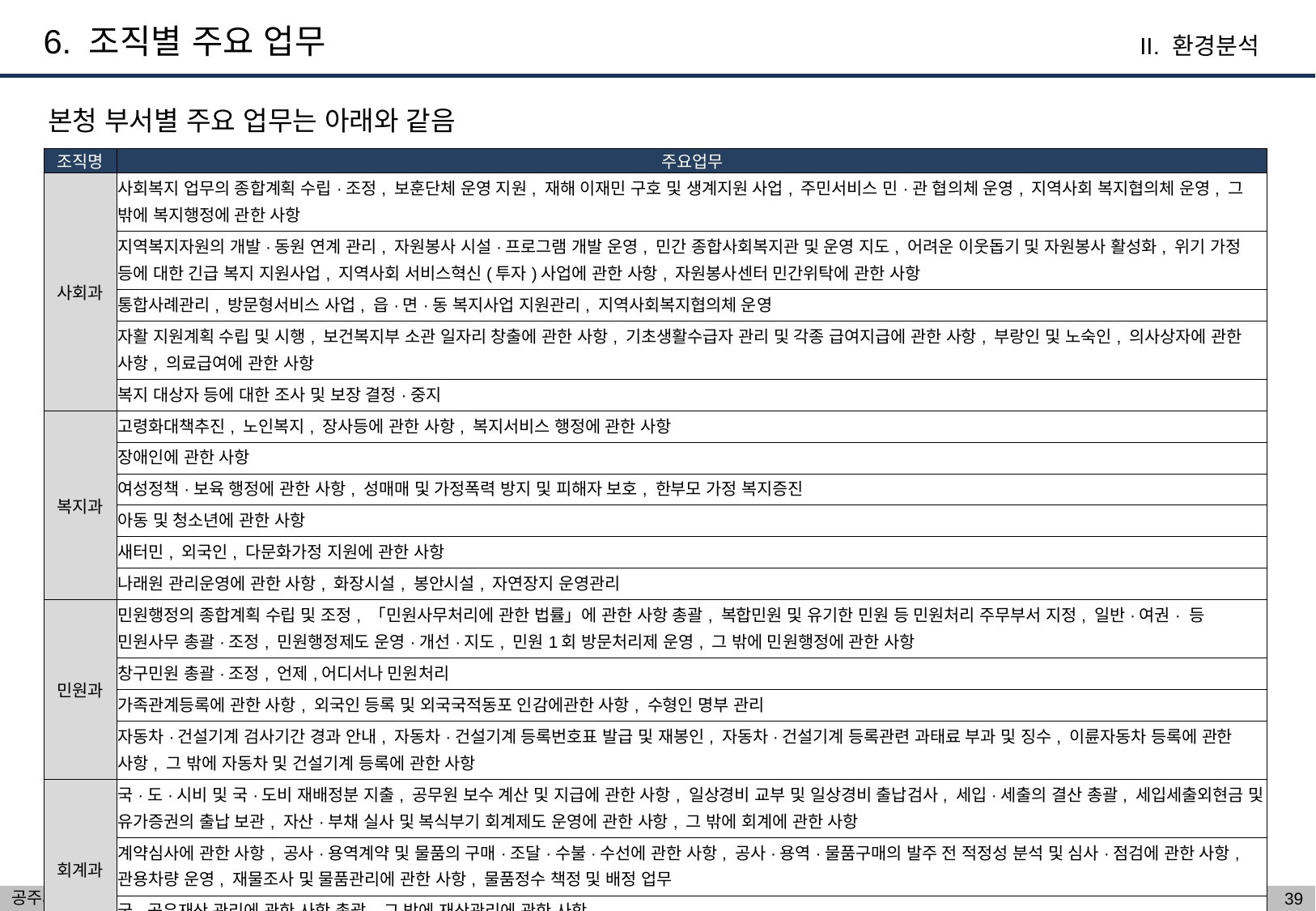

6. 조직별 주요 업무
II. 환경분석
본청 부서별 주요 업무는 아래와 같음
| 조직명 | 주요업무 |
| --- | --- |
| 사회과 | 사회복지 업무의 종합계획 수립·조정, 보훈단체 운영 지원, 재해 이재민 구호 및 생계지원 사업, 주민서비스 민·관 협의체 운영, 지역사회 복지협의체 운영, 그 밖에 복지행정에 관한 사항 |
|  | 지역복지자원의 개발·동원 연계 관리, 자원봉사 시설·프로그램 개발 운영, 민간 종합사회복지관 및 운영 지도, 어려운 이웃돕기 및 자원봉사 활성화, 위기 가정 등에 대한 긴급 복지 지원사업, 지역사회 서비스혁신(투자)사업에 관한 사항, 자원봉사센터 민간위탁에 관한 사항 |
|  | 통합사례관리, 방문형서비스 사업, 읍·면·동 복지사업 지원관리, 지역사회복지협의체 운영 |
|  | 자활 지원계획 수립 및 시행, 보건복지부 소관 일자리 창출에 관한 사항, 기초생활수급자 관리 및 각종 급여지급에 관한 사항, 부랑인 및 노숙인, 의사상자에 관한 사항, 의료급여에 관한 사항 |
|  | 복지 대상자 등에 대한 조사 및 보장 결정·중지 |
| 복지과 | 고령화대책추진, 노인복지, 장사등에 관한 사항, 복지서비스 행정에 관한 사항 |
|  | 장애인에 관한 사항 |
|  | 여성정책·보육 행정에 관한 사항, 성매매 및 가정폭력 방지 및 피해자 보호, 한부모 가정 복지증진 |
|  | 아동 및 청소년에 관한 사항 |
|  | 새터민, 외국인, 다문화가정 지원에 관한 사항 |
|  | 나래원 관리운영에 관한 사항, 화장시설, 봉안시설, 자연장지 운영관리 |
| 민원과 | 민원행정의 종합계획 수립 및 조정, 「민원사무처리에 관한 법률」에 관한 사항 총괄, 복합민원 및 유기한 민원 등 민원처리 주무부서 지정, 일반·여권· 등 민원사무 총괄·조정, 민원행정제도 운영·개선·지도, 민원1회 방문처리제 운영, 그 밖에 민원행정에 관한 사항 |
|  | 창구민원 총괄·조정, 언제,어디서나 민원처리 |
|  | 가족관계등록에 관한 사항, 외국인 등록 및 외국국적동포 인감에관한 사항, 수형인 명부 관리 |
|  | 자동차·건설기계 검사기간 경과 안내, 자동차·건설기계 등록번호표 발급 및 재봉인, 자동차·건설기계 등록관련 과태료 부과 및 징수, 이륜자동차 등록에 관한 사항, 그 밖에 자동차 및 건설기계 등록에 관한 사항 |
| 회계과 | 국·도·시비 및 국·도비 재배정분 지출, 공무원 보수 계산 및 지급에 관한 사항, 일상경비 교부 및 일상경비 출납검사, 세입·세출의 결산 총괄, 세입세출외현금 및 유가증권의 출납 보관, 자산·부채 실사 및 복식부기 회계제도 운영에 관한 사항, 그 밖에 회계에 관한 사항 |
|  | 계약심사에 관한 사항, 공사·용역계약 및 물품의 구매·조달·수불·수선에 관한 사항, 공사·용역·물품구매의 발주 전 적정성 분석 및 심사·점검에 관한 사항, 관용차량 운영, 재물조사 및 물품관리에 관한 사항, 물품정수 책정 및 배정 업무 |
|  | 국·공유재산 관리에 관한 사항 총괄, 그 밖에 재산관리에 관한 사항 |
|  | 시 청사 및 관사 유지 관리, 시 산하기관 청사 신·증축 공사 |